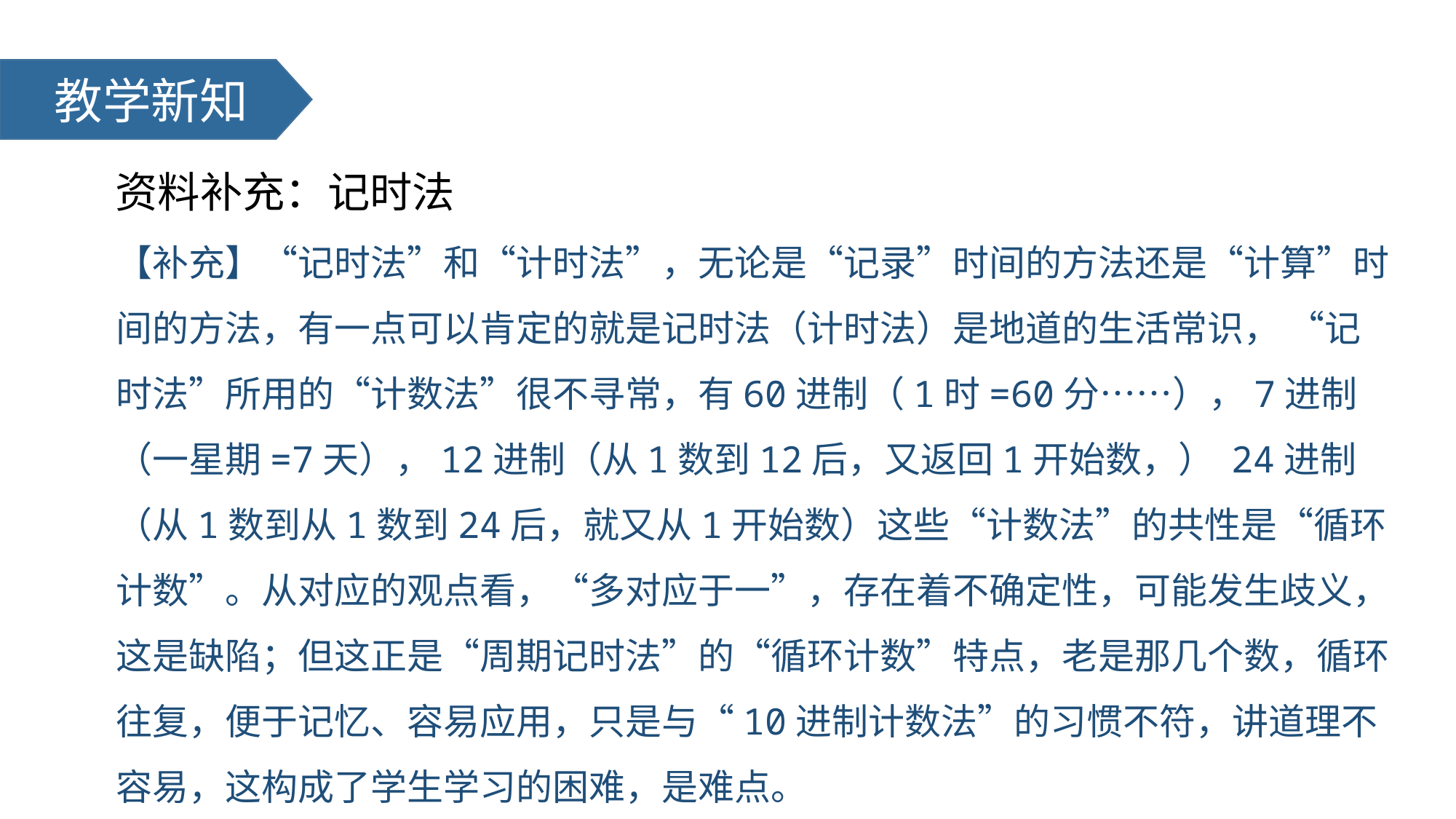

教学新知
资料补充：记时法
【补充】“记时法”和“计时法”，无论是“记录”时间的方法还是“计算”时间的方法，有一点可以肯定的就是记时法（计时法）是地道的生活常识， “记时法”所用的“计数法”很不寻常，有60进制（1时=60分……），7进制（一星期=7天），12进制（从1数到12后，又返回1开始数，） 24进制（从1数到从1数到24后，就又从1开始数）这些“计数法”的共性是“循环计数”。从对应的观点看，“多对应于一”，存在着不确定性，可能发生歧义，这是缺陷；但这正是“周期记时法”的“循环计数”特点，老是那几个数，循环往复，便于记忆、容易应用，只是与“10进制计数法”的习惯不符，讲道理不容易，这构成了学生学习的困难，是难点。